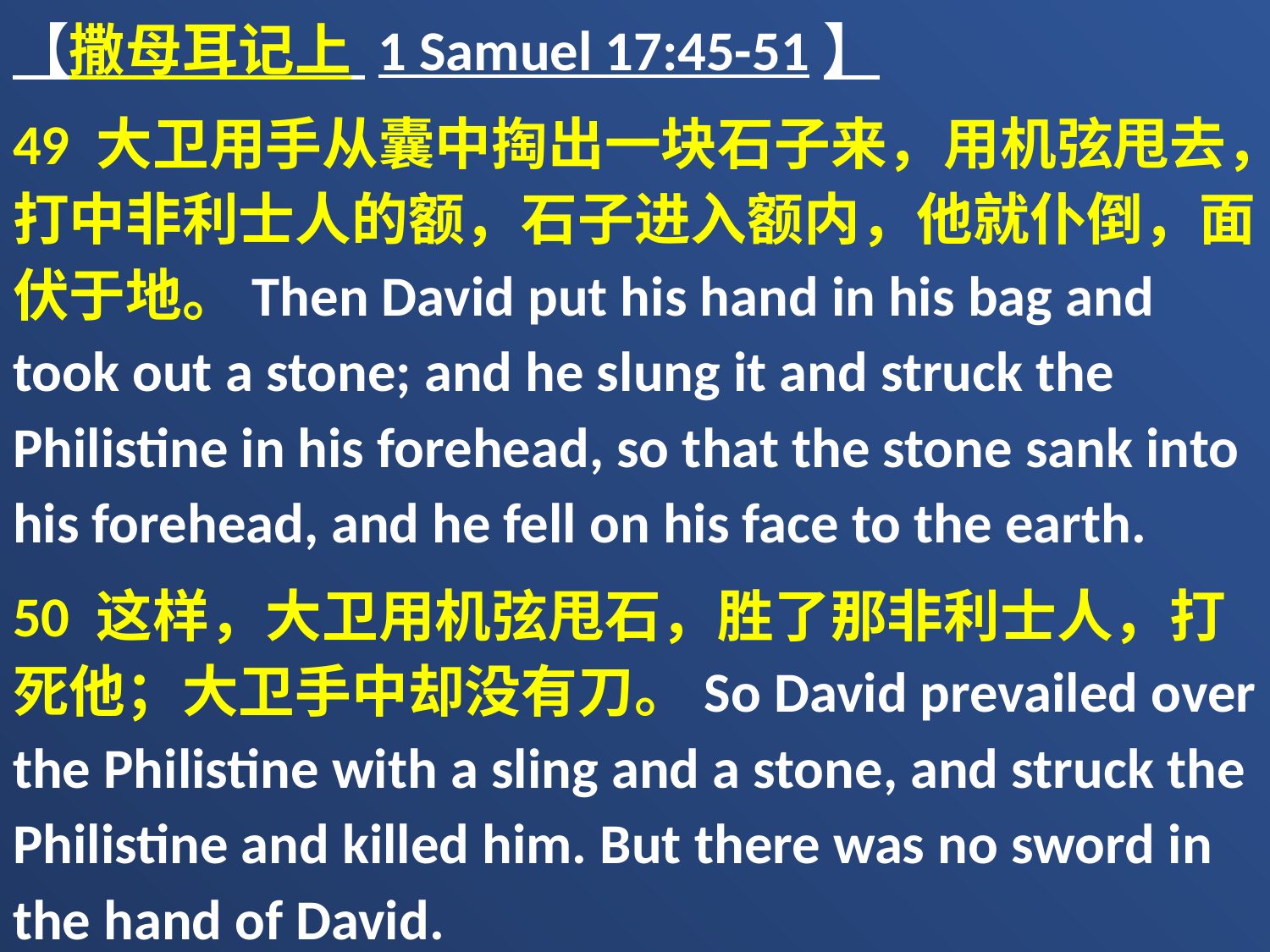

【撒母耳记上 1 Samuel 17:45-51】
49 大卫用手从囊中掏出一块石子来，用机弦甩去，打中非利士人的额，石子进入额内，他就仆倒，面伏于地。Then David put his hand in his bag and took out a stone; and he slung it and struck the Philistine in his forehead, so that the stone sank into his forehead, and he fell on his face to the earth.
50 这样，大卫用机弦甩石，胜了那非利士人，打死他；大卫手中却没有刀。So David prevailed over the Philistine with a sling and a stone, and struck the Philistine and killed him. But there was no sword in the hand of David.